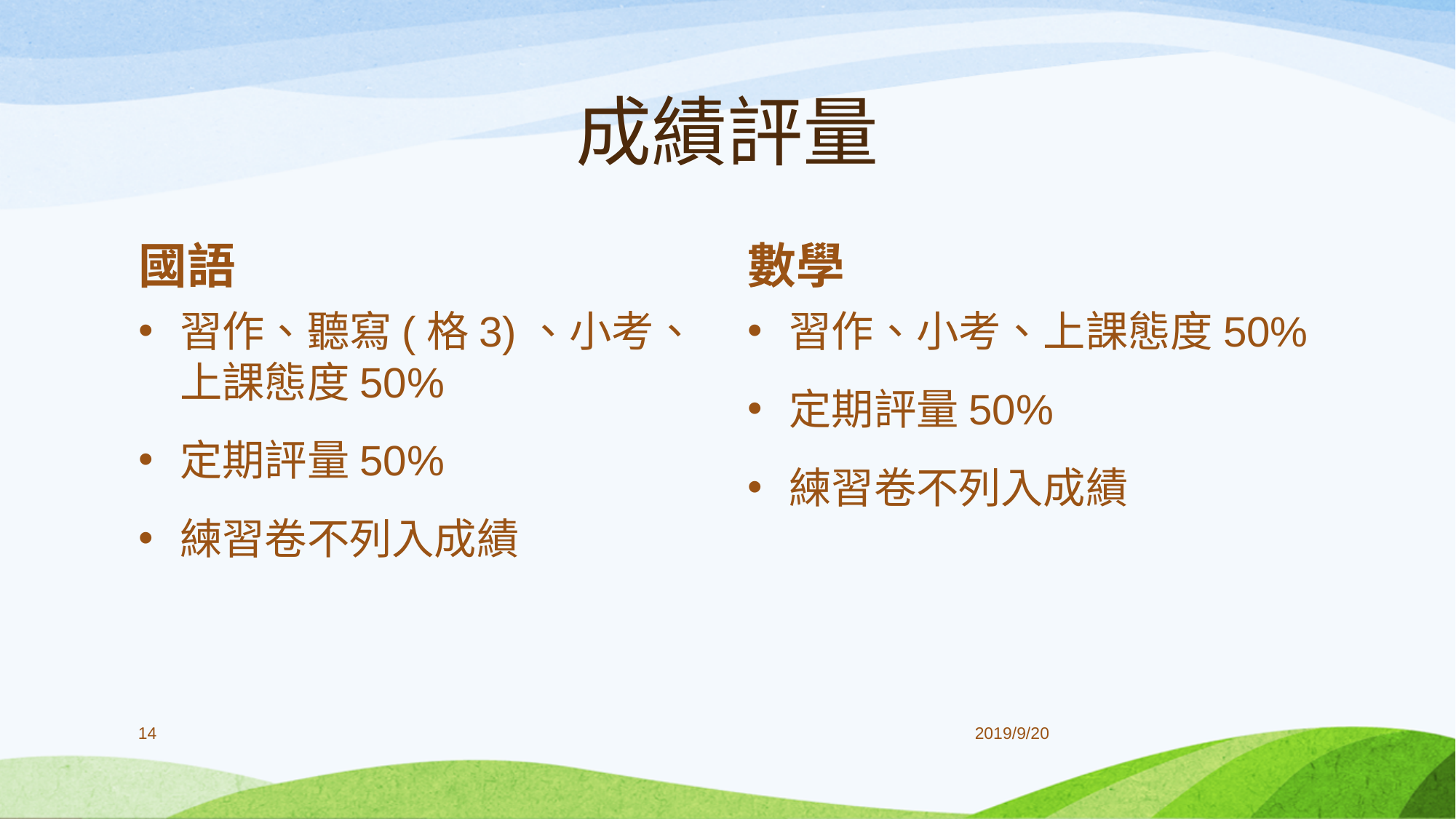

# 成績評量
國語
數學
習作、聽寫(格3)、小考、上課態度50%
定期評量50%
練習卷不列入成績
習作、小考、上課態度50%
定期評量50%
練習卷不列入成績

14
2019/9/20